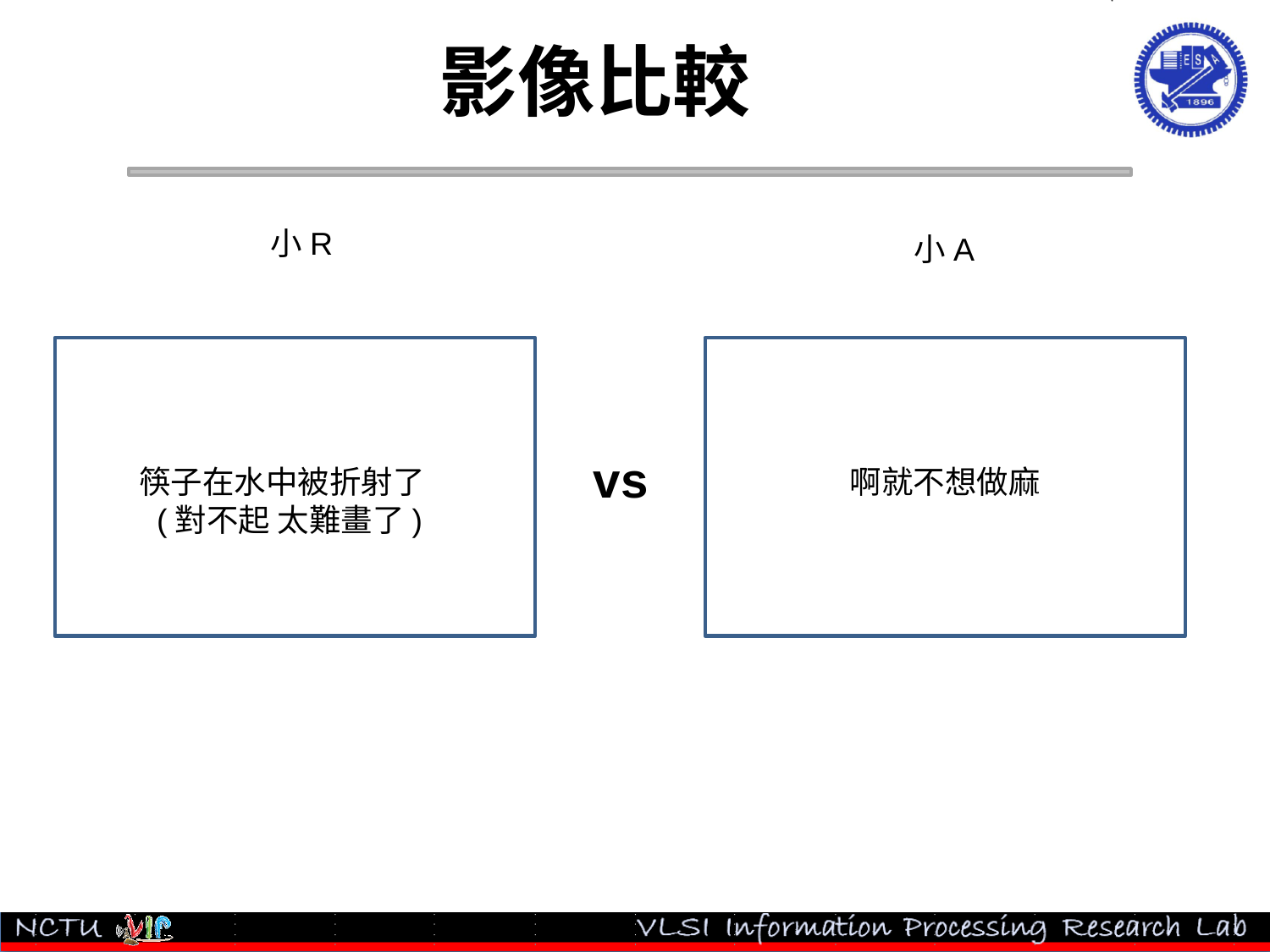

# 影像比較
小R
小A

vs
筷子在水中被折射了
  (對不起 太難畫了)
啊就不想做麻